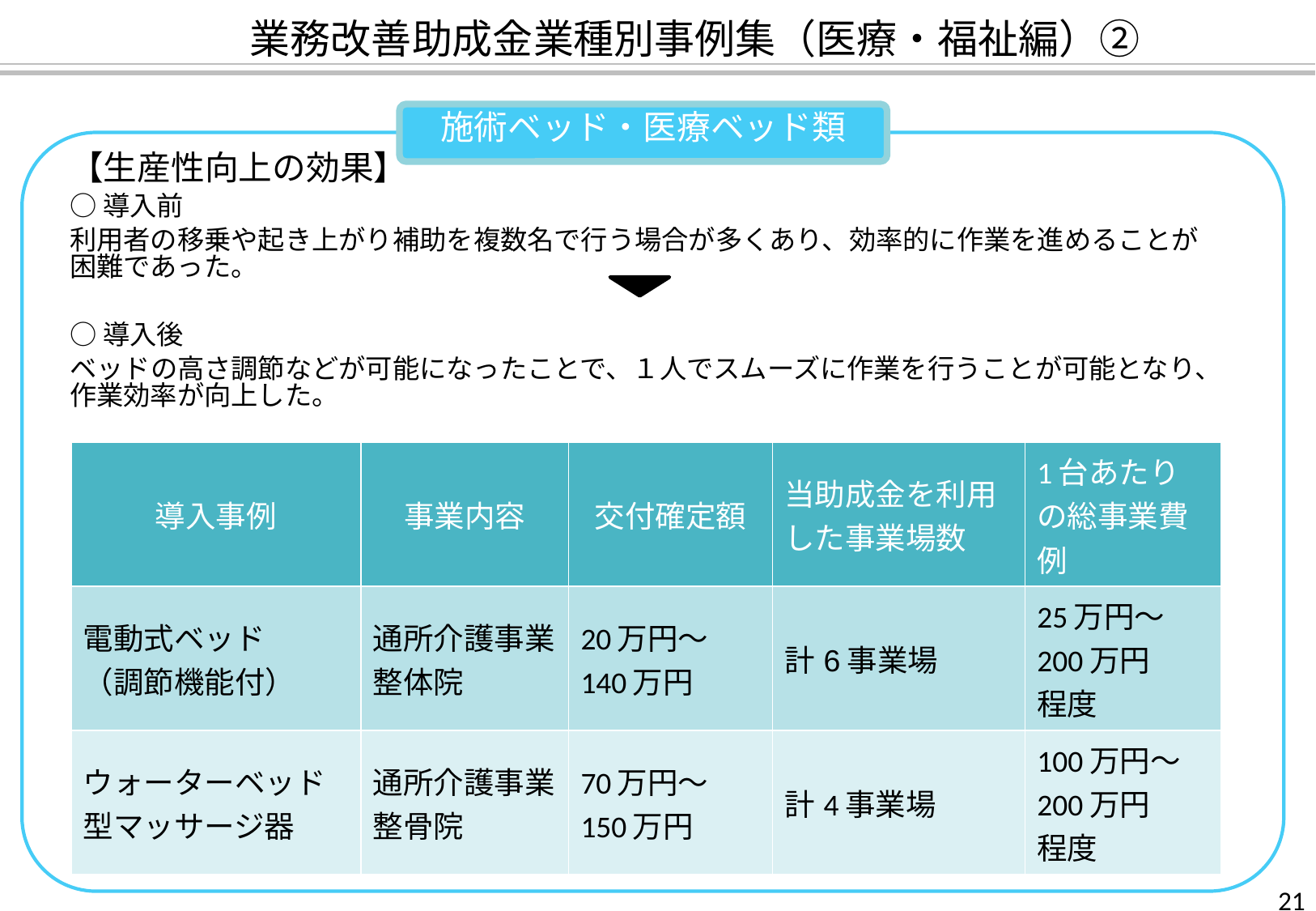

業務改善助成金業種別事例集（医療・福祉編）②
施術ベッド・医療ベッド類

【生産性向上の効果】
○導入前
利用者の移乗や起き上がり補助を複数名で行う場合が多くあり、効率的に作業を進めることが困難であった。

○導入後
ベッドの高さ調節などが可能になったことで、１人でスムーズに作業を行うことが可能となり、作業効率が向上した。

| 導入事例 | 事業内容 | 交付確定額 | 当助成金を利用した事業場数 | 1台あたりの総事業費例 |
| --- | --- | --- | --- | --- |
| 電動式ベッド （調節機能付） | 通所介護事業 整体院 | 20万円～ 140万円 | 計6事業場 | 25万円～ 200万円 程度 |
| ウォーターベッド型マッサージ器 | 通所介護事業 整骨院 | 70万円～150万円 | 計4事業場 | 100万円～200万円 程度 |
※平成29年度（助成上限額200万円）に基づく実績。
21